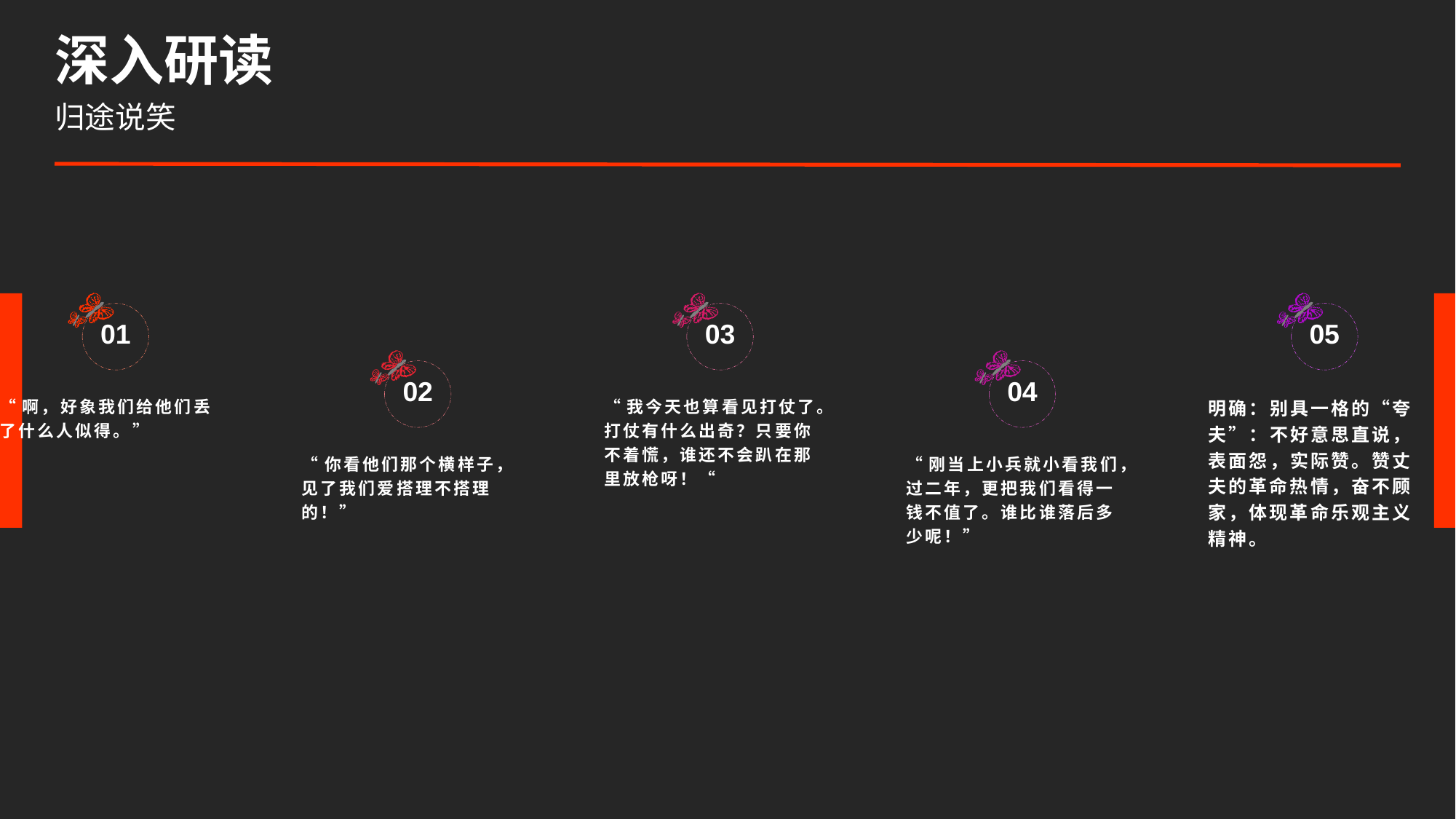

深入研读
归途说笑

03
05
01

02
04

“啊，好象我们给他们丢了什么人似得。”
“我今天也算看见打仗了。打仗有什么出奇？只要你不着慌，谁还不会趴在那里放枪呀！“
明确：别具一格的“夸夫”：不好意思直说，表面怨，实际赞。赞丈夫的革命热情，奋不顾家，体现革命乐观主义精神。
“你看他们那个横样子，见了我们爱搭理不搭理的！”
“刚当上小兵就小看我们，过二年，更把我们看得一钱不值了。谁比谁落后多少呢！”